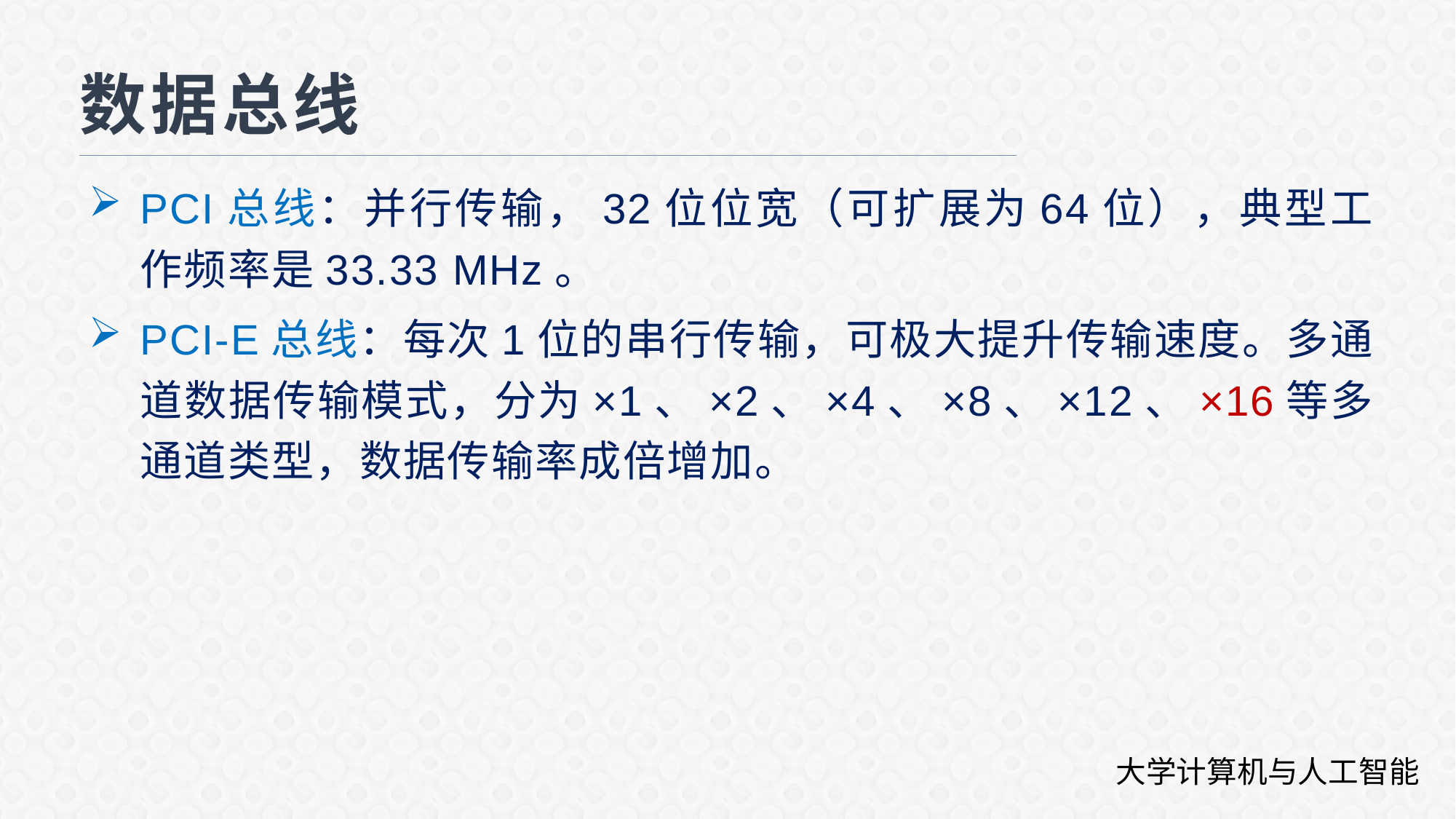

# 数据总线
PCI总线：并行传输，32位位宽（可扩展为64位），典型工作频率是33.33 MHz。
PCI-E总线：每次1位的串行传输，可极大提升传输速度。多通道数据传输模式，分为×1、×2、×4、×8、×12、×16等多通道类型，数据传输率成倍增加。